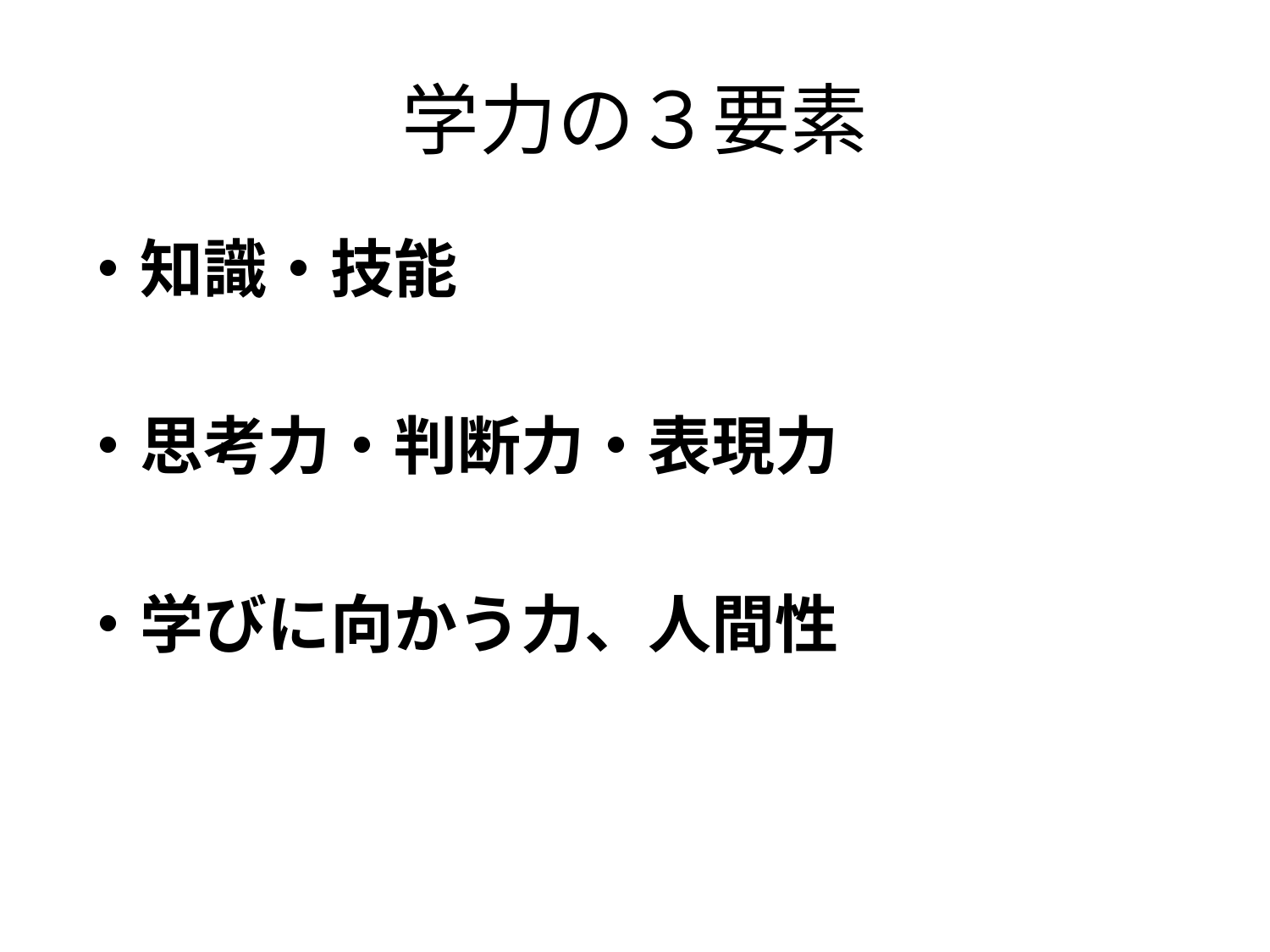

# 学力の３要素
・知識・技能

・思考力・判断力・表現力

・学びに向かう力、人間性